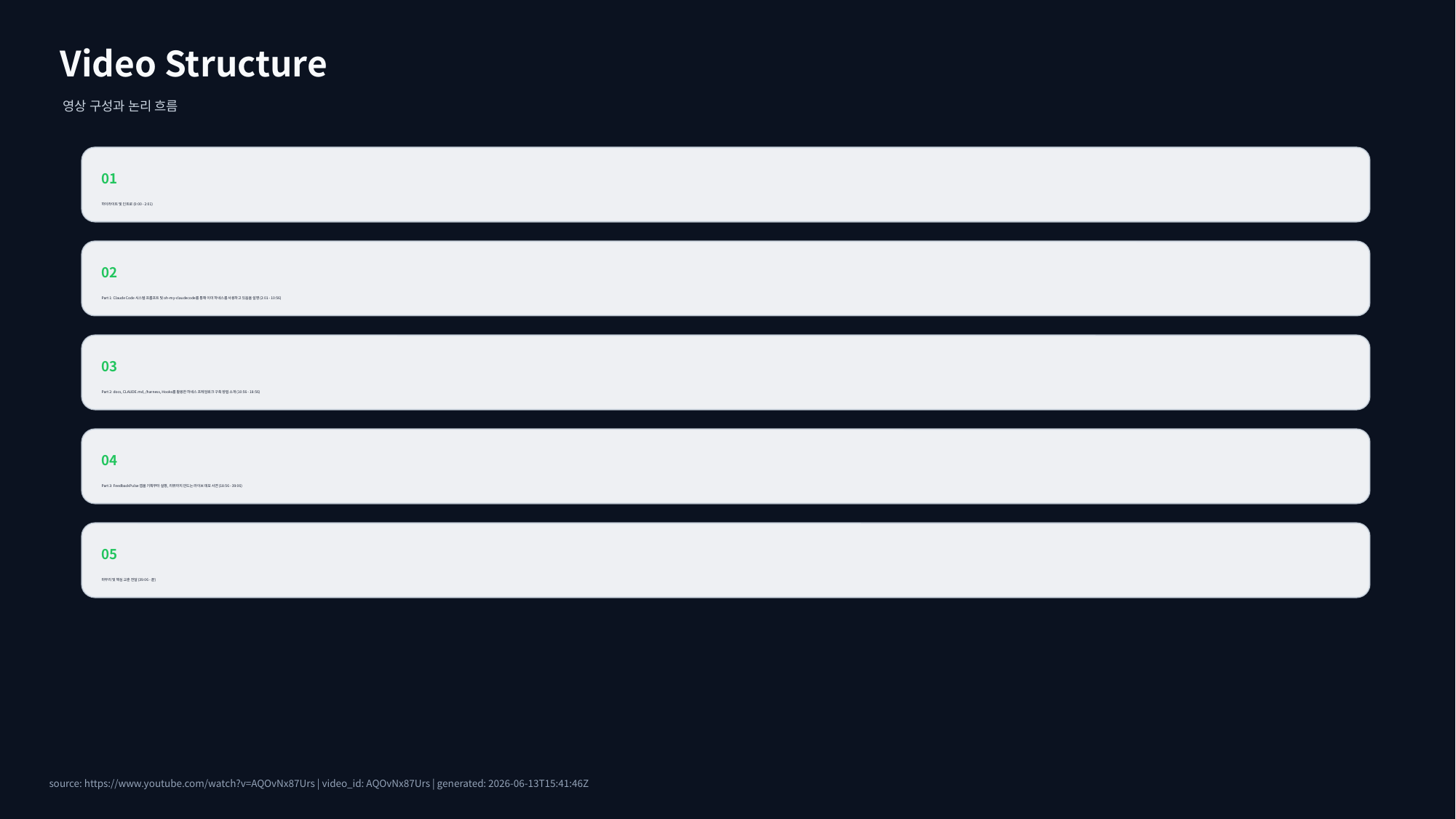

Video Structure
영상 구성과 논리 흐름

01
하이라이트 및 인트로 (0:00 - 2:01)

02
Part 1: Claude Code 시스템 프롬프트 및 oh-my-claudecode를 통해 이미 하네스를 사용하고 있음을 설명 (2:01 - 10:56)

03
Part 2: docs, CLAUDE.md, /harness, Hooks를 활용한 하네스 프레임워크 구축 방법 소개 (10:56 - 18:56)

04
Part 3: FeedbackPulse 앱을 기획부터 실행, 리뷰까지 만드는 라이브 데모 시연 (18:56 - 39:06)

05
마무리 및 핵심 교훈 전달 (39:06 - 끝)
source: https://www.youtube.com/watch?v=AQOvNx87Urs | video_id: AQOvNx87Urs | generated: 2026-06-13T15:41:46Z